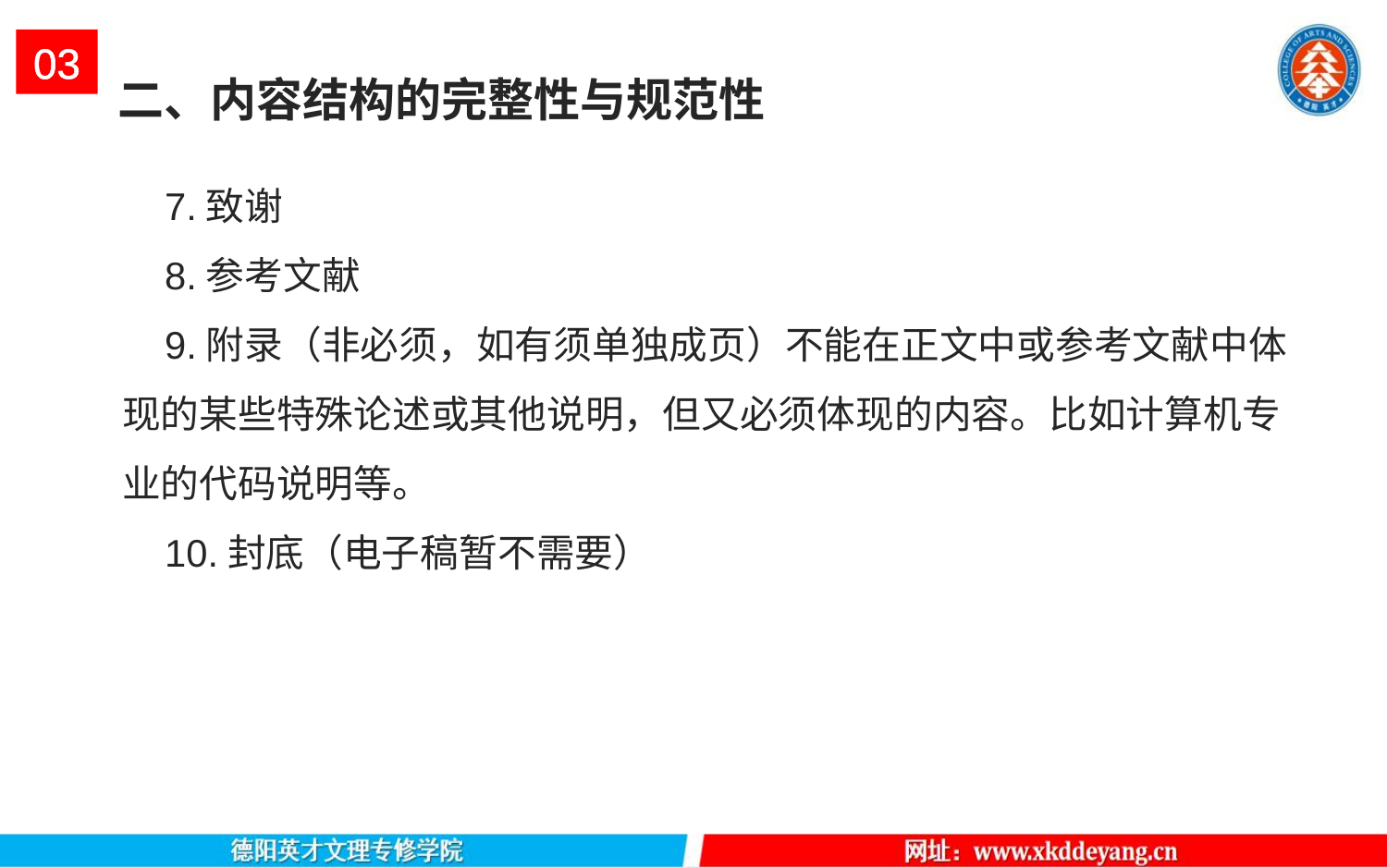

二、内容结构的完整性与规范性
03
    7.致谢
    8.参考文献
    9.附录（非必须，如有须单独成页）不能在正文中或参考文献中体现的某些特殊论述或其他说明，但又必须体现的内容。比如计算机专业的代码说明等。
    10.封底（电子稿暂不需要）